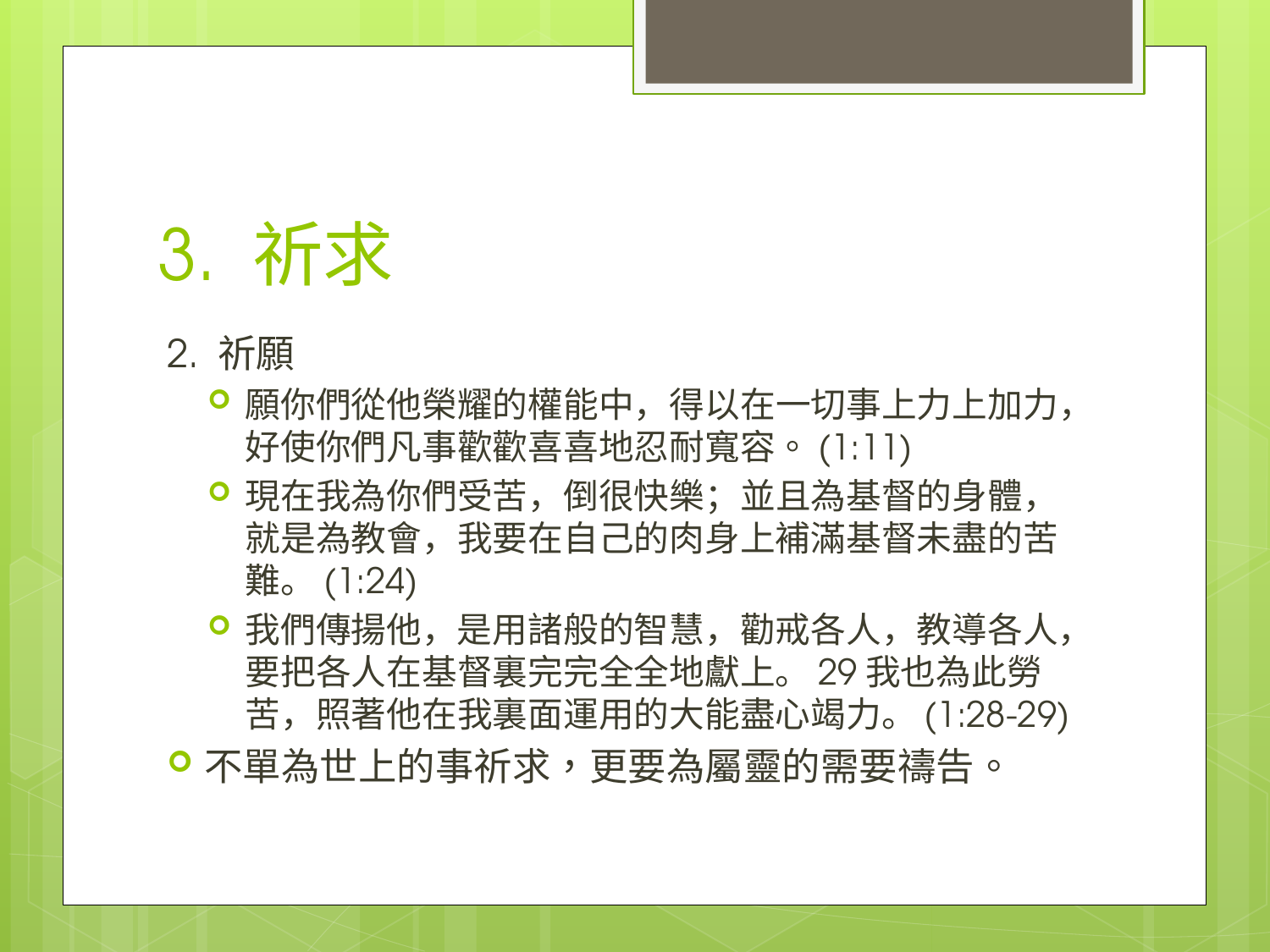

# 3. 祈求
2. 祈願
願你們從他榮耀的權能中，得以在一切事上力上加力，好使你們凡事歡歡喜喜地忍耐寬容。(1:11)
現在我為你們受苦，倒很快樂；並且為基督的身體，就是為教會，我要在自己的肉身上補滿基督未盡的苦難。(1:24)
我們傳揚他，是用諸般的智慧，勸戒各人，教導各人，要把各人在基督裏完完全全地獻上。29我也為此勞苦，照著他在我裏面運用的大能盡心竭力。(1:28-29)
不單為世上的事祈求，更要為屬靈的需要禱告。